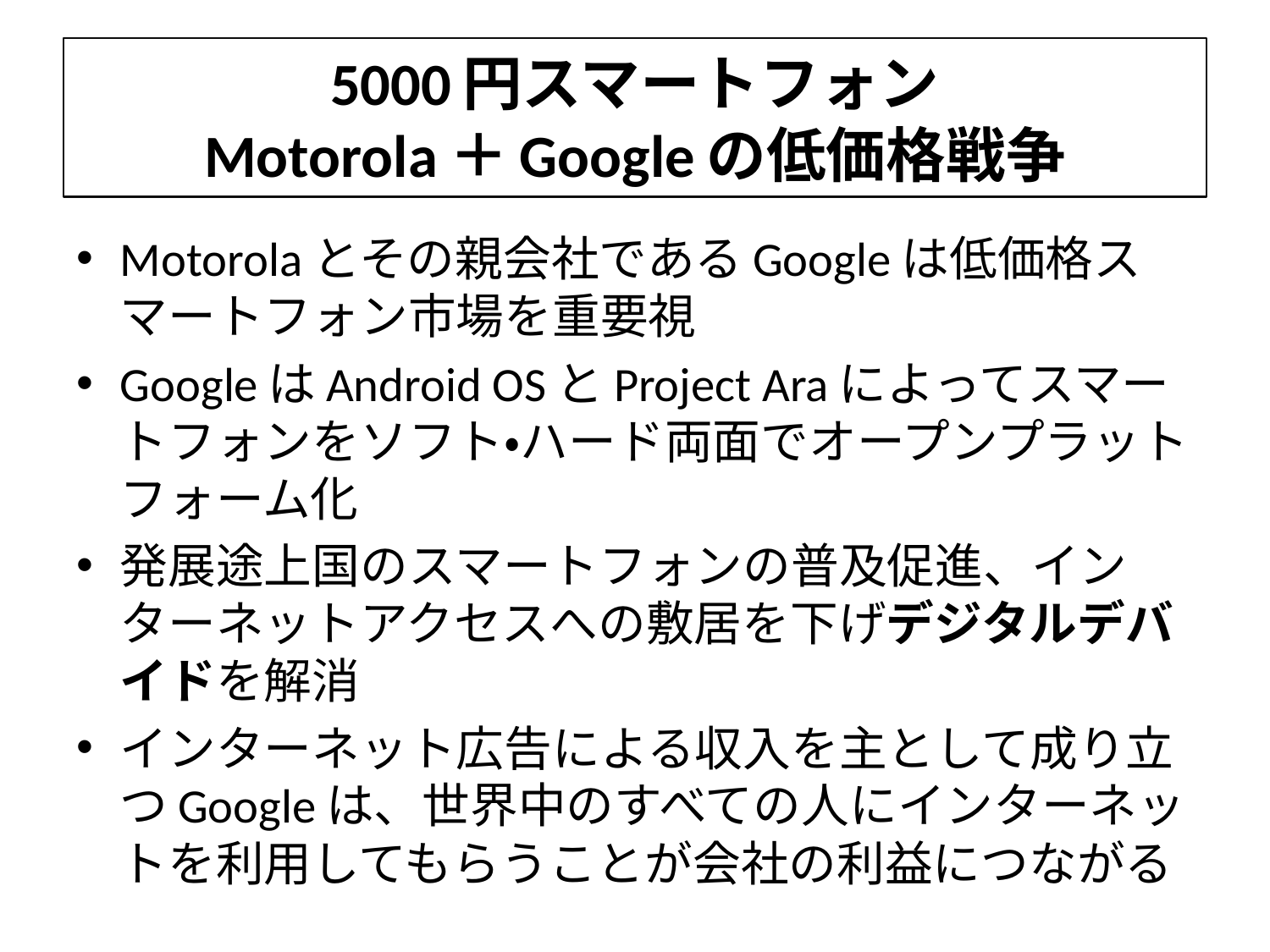

# 5000円スマートフォン Motorola＋Googleの低価格戦争
Motorolaとその親会社であるGoogleは低価格スマートフォン市場を重要視
GoogleはAndroid OSとProject Araによってスマートフォンをソフト・ハード両面でオープンプラットフォーム化
発展途上国のスマートフォンの普及促進、インターネットアクセスへの敷居を下げデジタルデバイドを解消
インターネット広告による収入を主として成り立つGoogleは、世界中のすべての人にインターネットを利用してもらうことが会社の利益につながる